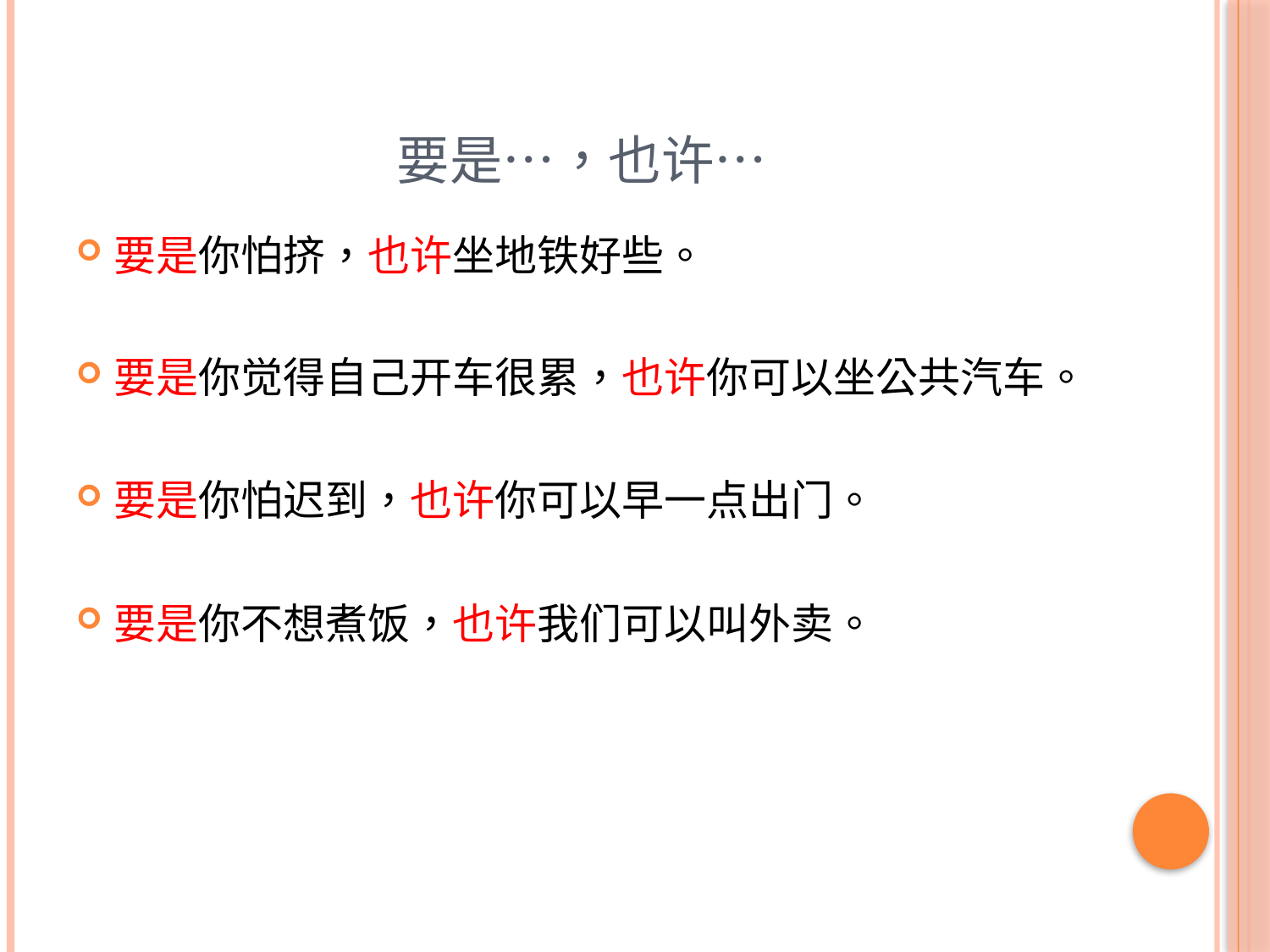

# 要是…，也许…
要是你怕挤，也许坐地铁好些。

要是你觉得自己开车很累，也许你可以坐公共汽车。

要是你怕迟到，也许你可以早一点出门。

要是你不想煮饭，也许我们可以叫外卖。